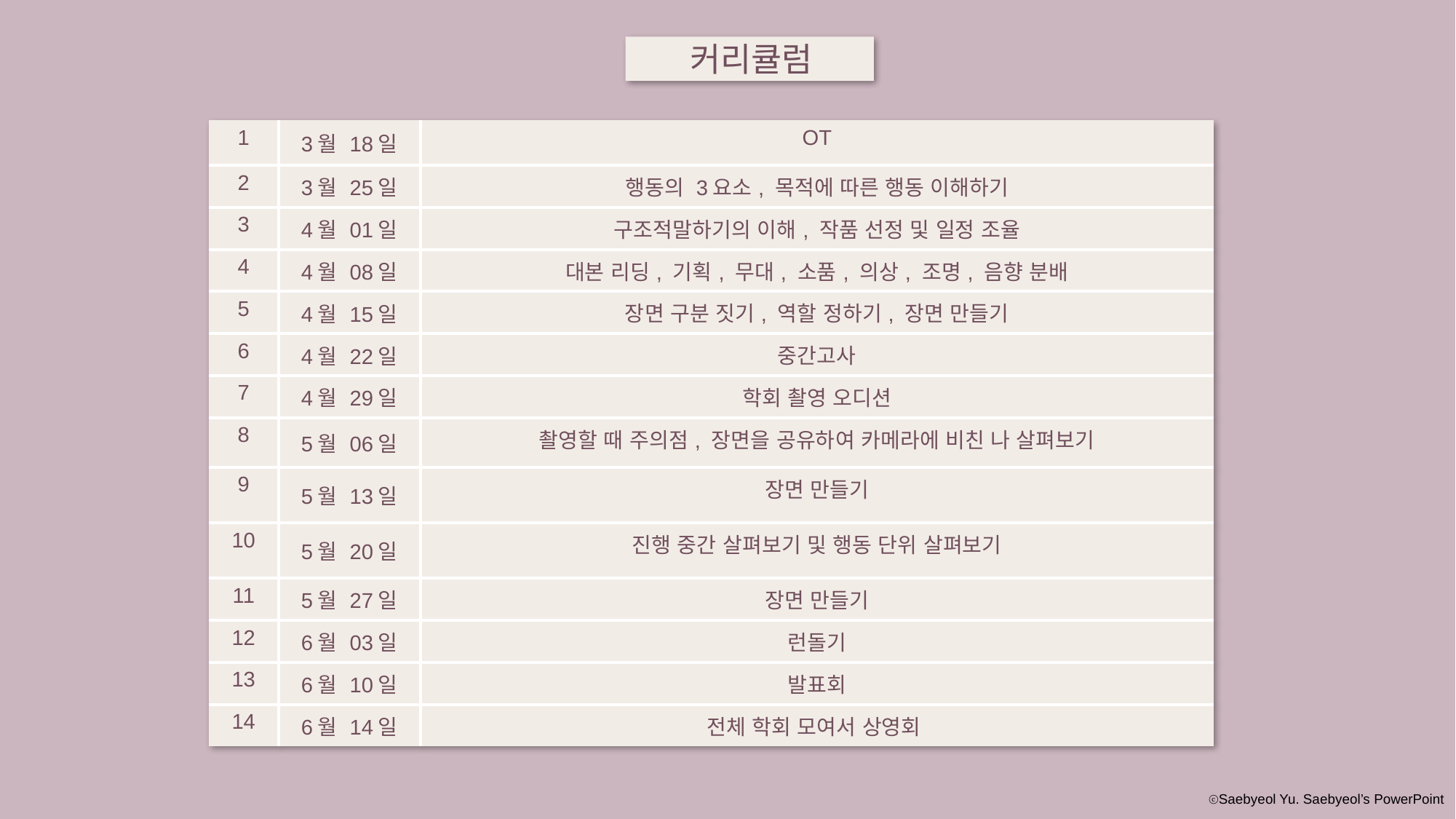

커리큘럼

| 1 | 3월 18일 | OT |
| --- | --- | --- |
| 2 | 3월 25일 | 행동의 3요소, 목적에 따른 행동 이해하기 |
| 3 | 4월 01일 | 구조적말하기의 이해, 작품 선정 및 일정 조율 |
| 4 | 4월 08일 | 대본 리딩, 기획, 무대, 소품, 의상, 조명, 음향 분배 |
| 5 | 4월 15일 | 장면 구분 짓기, 역할 정하기, 장면 만들기 |
| 6 | 4월 22일 | 중간고사 |
| 7 | 4월 29일 | 학회 촬영 오디션 |
| 8 | 5월 06일 | 촬영할 때 주의점, 장면을 공유하여 카메라에 비친 나 살펴보기 |
| 9 | 5월 13일 | 장면 만들기 |
| 10 | 5월 20일 | 진행 중간 살펴보기 및 행동 단위 살펴보기 |
| 11 | 5월 27일 | 장면 만들기 |
| 12 | 6월 03일 | 런돌기 |
| 13 | 6월 10일 | 발표회 |
| 14 | 6월 14일 | 전체 학회 모여서 상영회 |